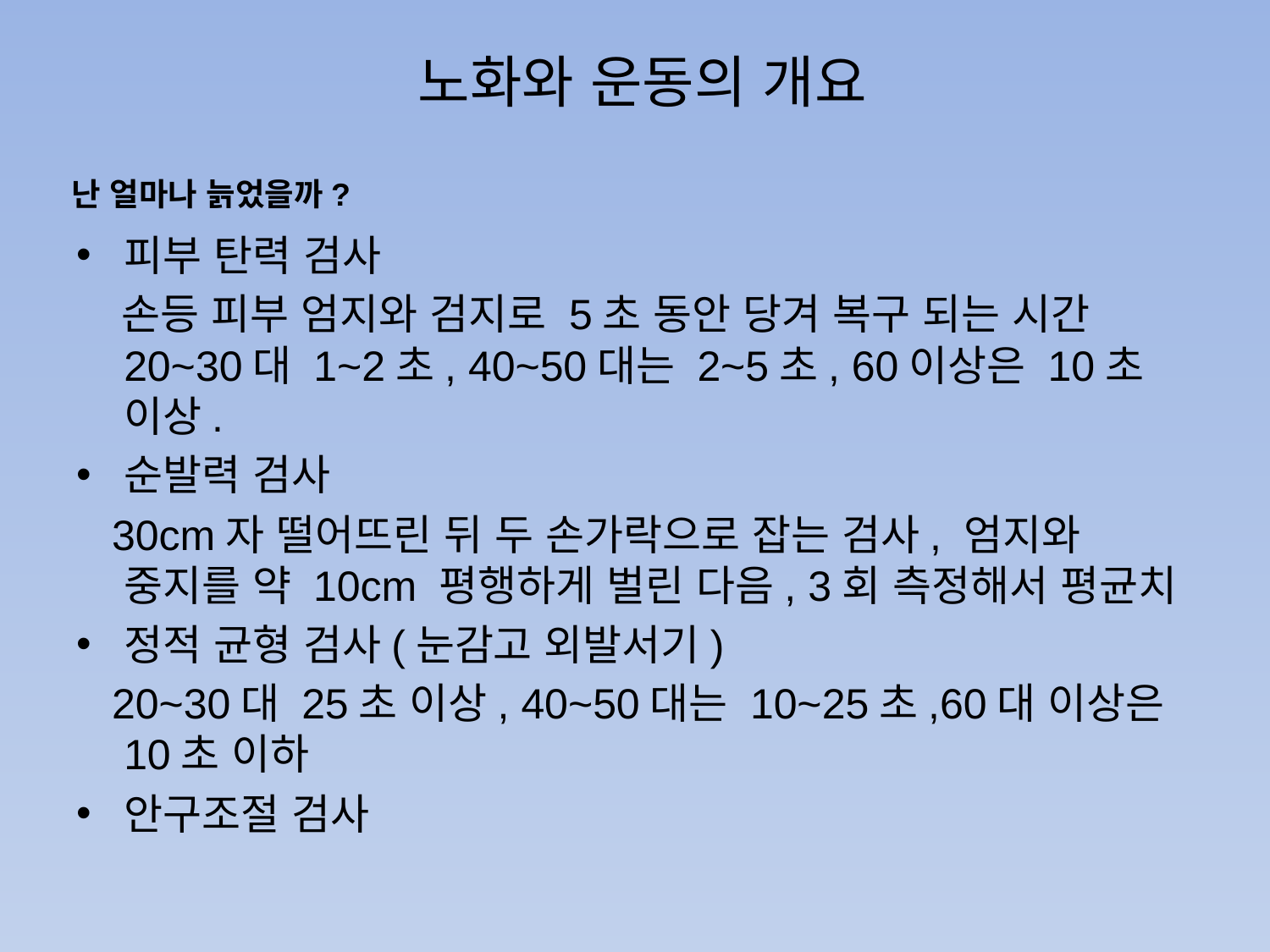

# 노화와 운동의 개요
난 얼마나 늙었을까?
피부 탄력 검사
   손등 피부 엄지와 검지로 5초 동안 당겨 복구 되는 시간 20~30대 1~2초, 40~50대는 2~5초, 60이상은 10초 이상.
순발력 검사
   30cm자 떨어뜨린 뒤 두 손가락으로 잡는 검사, 엄지와 중지를 약 10cm 평행하게 벌린 다음, 3회 측정해서 평균치
정적 균형 검사(눈감고 외발서기)
   20~30대 25초 이상, 40~50대는 10~25초,60대 이상은 10초 이하
안구조절 검사